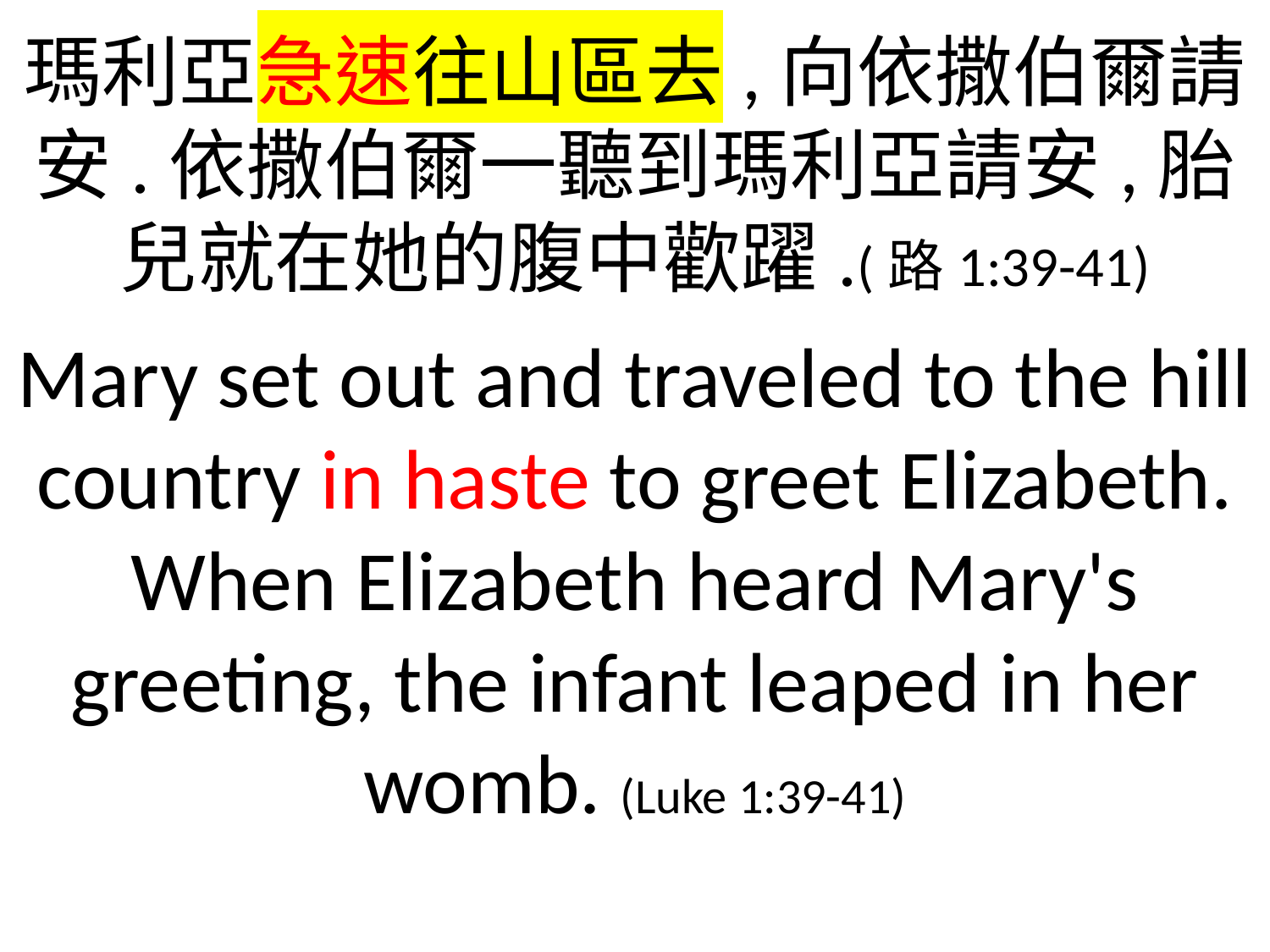

瑪利亞急速往山區去,向依撒伯爾請安.依撒伯爾一聽到瑪利亞請安,胎兒就在她的腹中歡躍.(路1:39-41)
Mary set out and traveled to the hill country in haste to greet Elizabeth. When Elizabeth heard Mary's greeting, the infant leaped in her womb. (Luke 1:39-41)